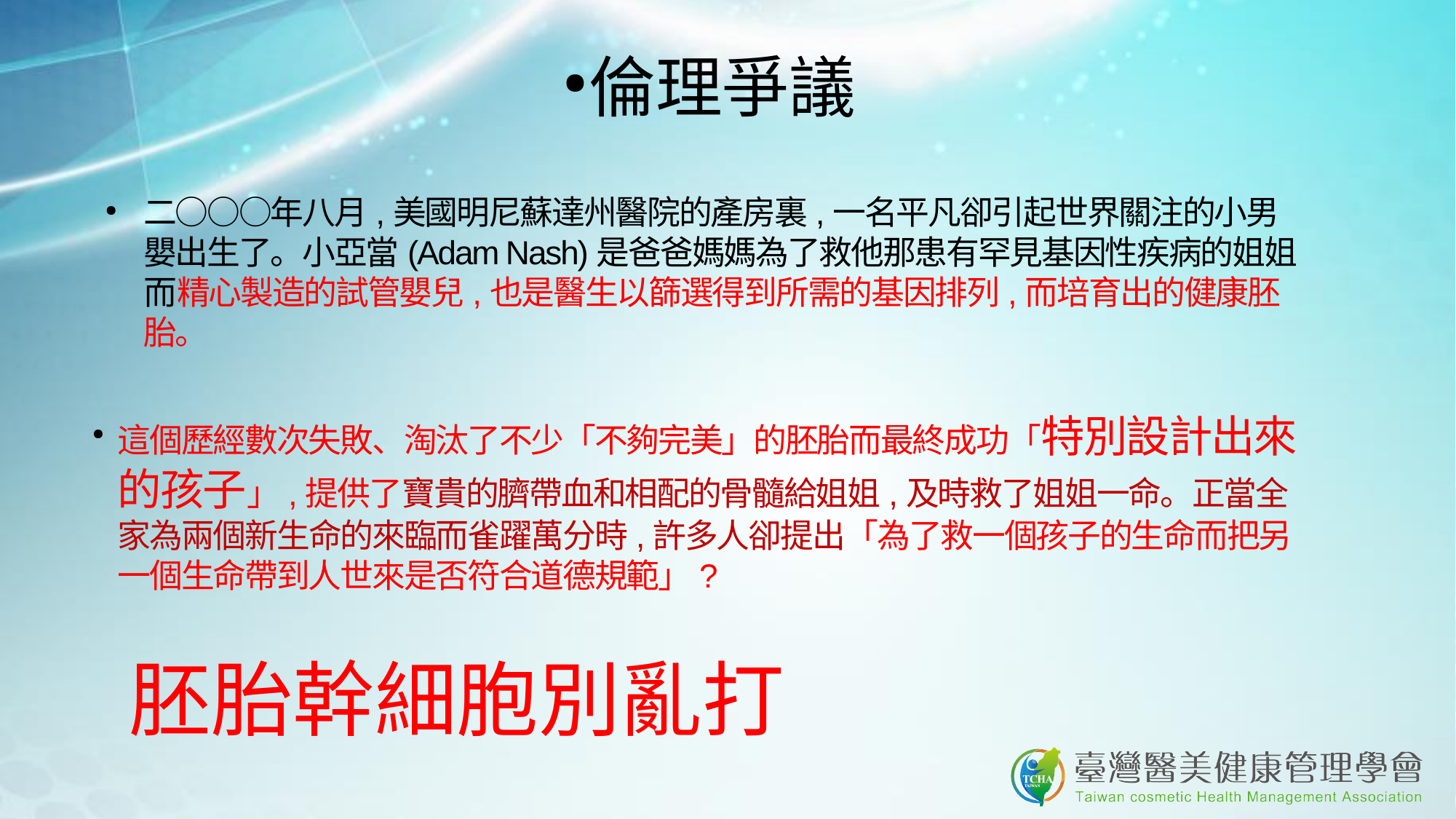

倫理爭議
二○○○年八月,美國明尼蘇達州醫院的產房裏,一名平凡卻引起世界關注的小男嬰出生了。小亞當(Adam Nash)是爸爸媽媽為了救他那患有罕見基因性疾病的姐姐而精心製造的試管嬰兒,也是醫生以篩選得到所需的基因排列,而培育出的健康胚胎。

這個歷經數次失敗、淘汰了不少「不夠完美」的胚胎而最終成功「特別設計出來的孩子」,提供了寶貴的臍帶血和相配的骨髓給姐姐,及時救了姐姐一命。正當全家為兩個新生命的來臨而雀躍萬分時,許多人卻提出「為了救一個孩子的生命而把另一個生命帶到人世來是否符合道德規範」?

胚胎幹細胞別亂打